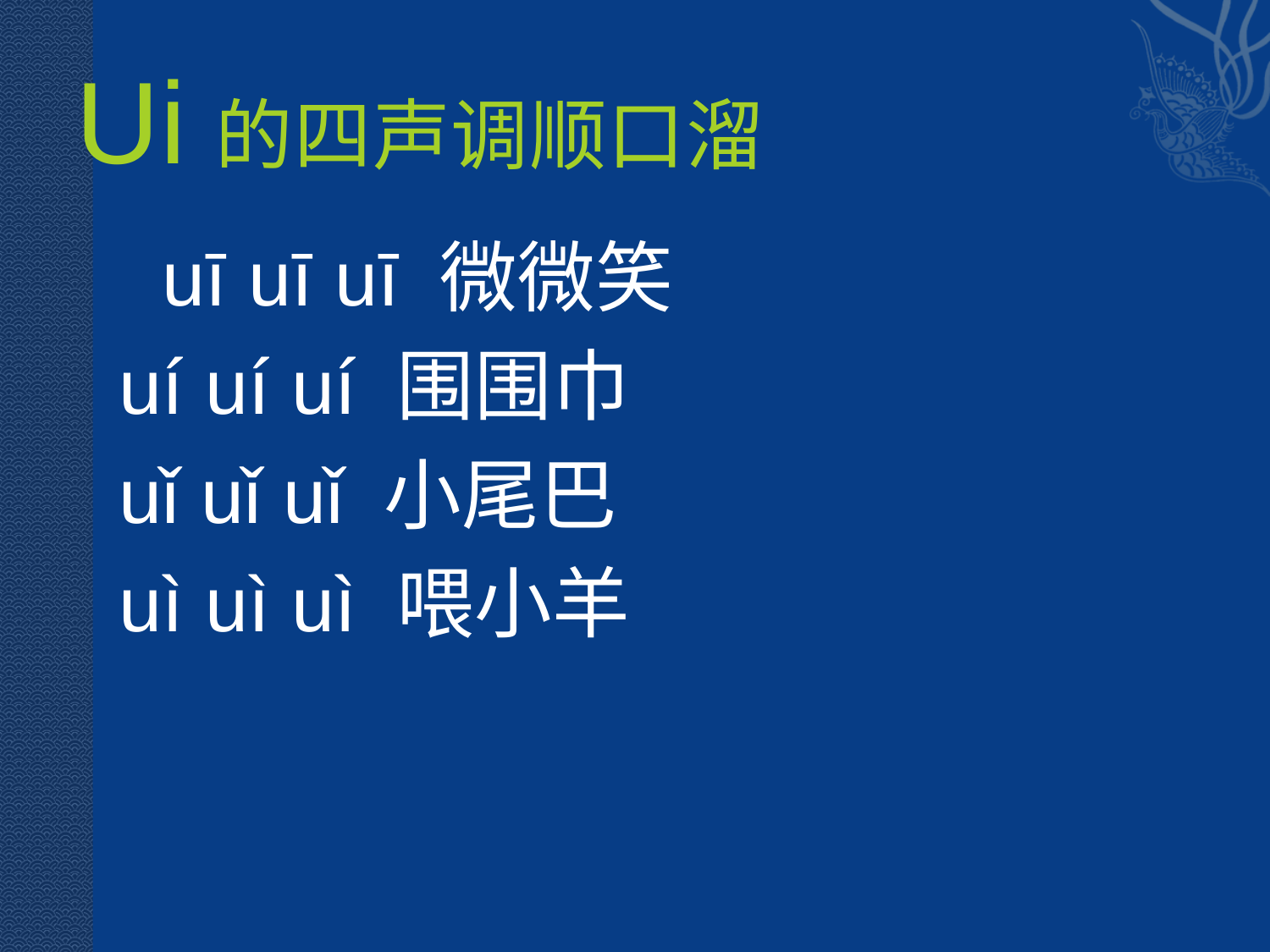

# Ui的四声调顺口溜
    uī uī uī 微微笑
  uí uí uí 围围巾
  uǐ uǐ uǐ 小尾巴
  uì uì uì 喂小羊